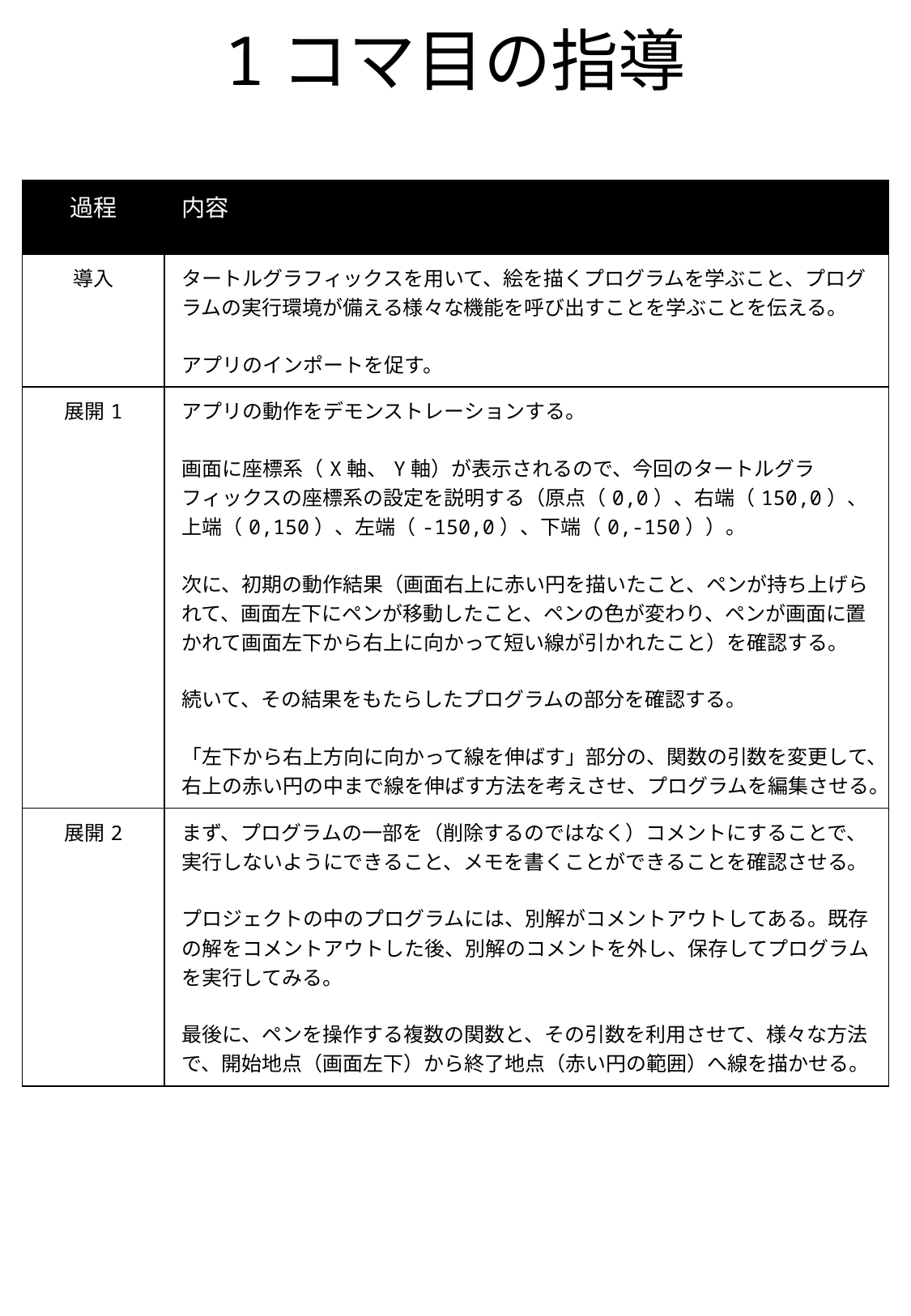

# 1コマ目の指導
| 過程 | 内容 |
| --- | --- |
| 導入 | タートルグラフィックスを用いて、絵を描くプログラムを学ぶこと、プログラムの実行環境が備える様々な機能を呼び出すことを学ぶことを伝える。 アプリのインポートを促す。 |
| 展開1 | アプリの動作をデモンストレーションする。 画面に座標系（X軸、Y軸）が表示されるので、今回のタートルグラフィックスの座標系の設定を説明する（原点（0,0）、右端（150,0）、上端（0,150）、左端（-150,0）、下端（0,-150））。 次に、初期の動作結果（画面右上に赤い円を描いたこと、ペンが持ち上げられて、画面左下にペンが移動したこと、ペンの色が変わり、ペンが画面に置かれて画面左下から右上に向かって短い線が引かれたこと）を確認する。 続いて、その結果をもたらしたプログラムの部分を確認する。 「左下から右上方向に向かって線を伸ばす」部分の、関数の引数を変更して、右上の赤い円の中まで線を伸ばす方法を考えさせ、プログラムを編集させる。 |
| 展開2 | まず、プログラムの一部を（削除するのではなく）コメントにすることで、実行しないようにできること、メモを書くことができることを確認させる。 プロジェクトの中のプログラムには、別解がコメントアウトしてある。既存の解をコメントアウトした後、別解のコメントを外し、保存してプログラムを実行してみる。 最後に、ペンを操作する複数の関数と、その引数を利用させて、様々な方法で、開始地点（画面左下）から終了地点（赤い円の範囲）へ線を描かせる。 |